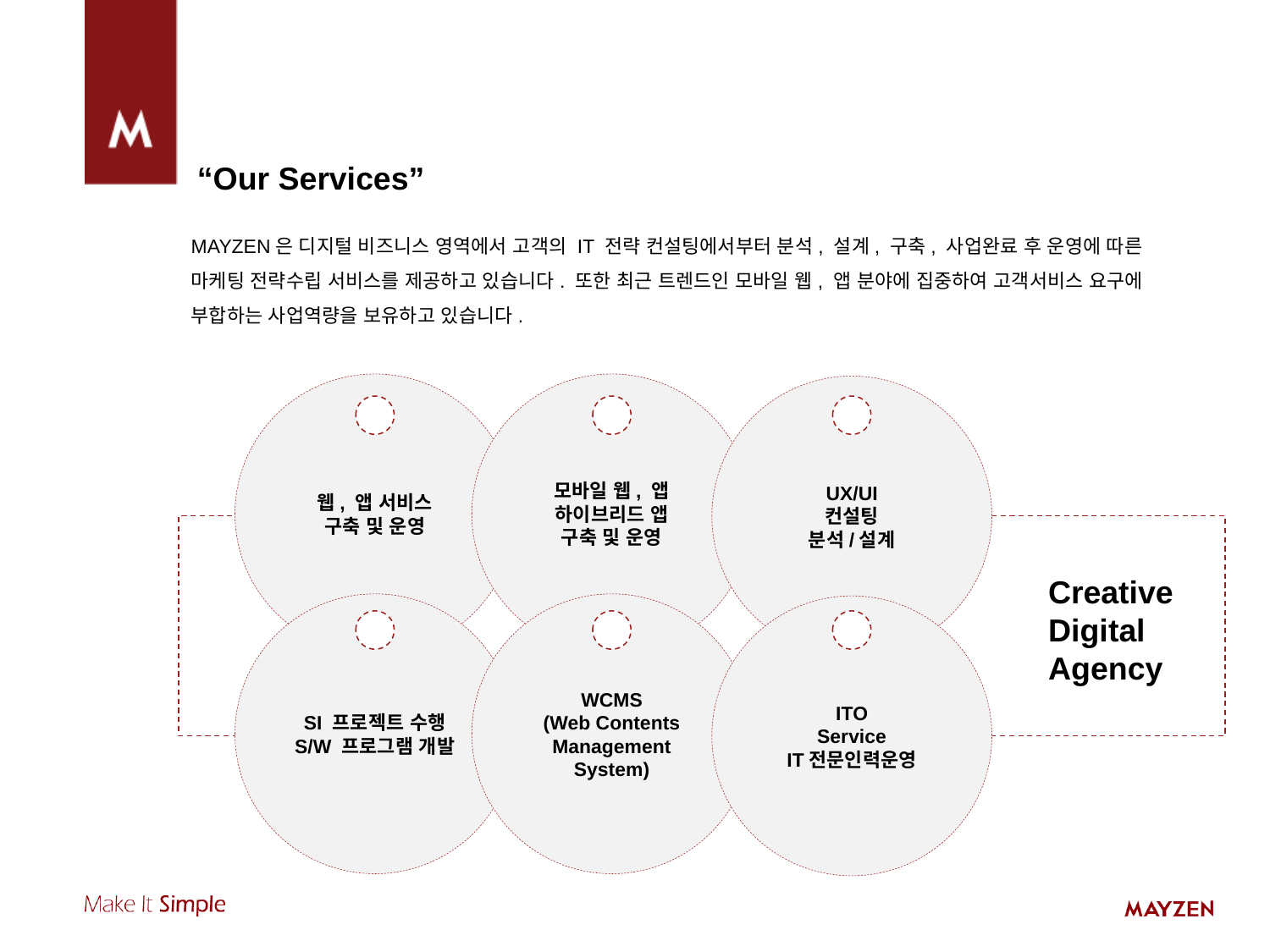

“Our Services”
MAYZEN은 디지털 비즈니스 영역에서 고객의 IT 전략 컨설팅에서부터 분석, 설계, 구축, 사업완료 후 운영에 따른 마케팅 전략수립 서비스를 제공하고 있습니다. 또한 최근 트렌드인 모바일 웹, 앱 분야에 집중하여 고객서비스 요구에 부합하는 사업역량을 보유하고 있습니다.
웹, 앱 서비스
구축 및 운영
모바일 웹, 앱
하이브리드 앱
구축 및 운영
UX/UI
컨설팅
분석/설계

Creative
Digital
Agency
SI 프로젝트 수행
S/W 프로그램 개발
WCMS
(Web Contents Management System)
ITO
Service
IT전문인력운영